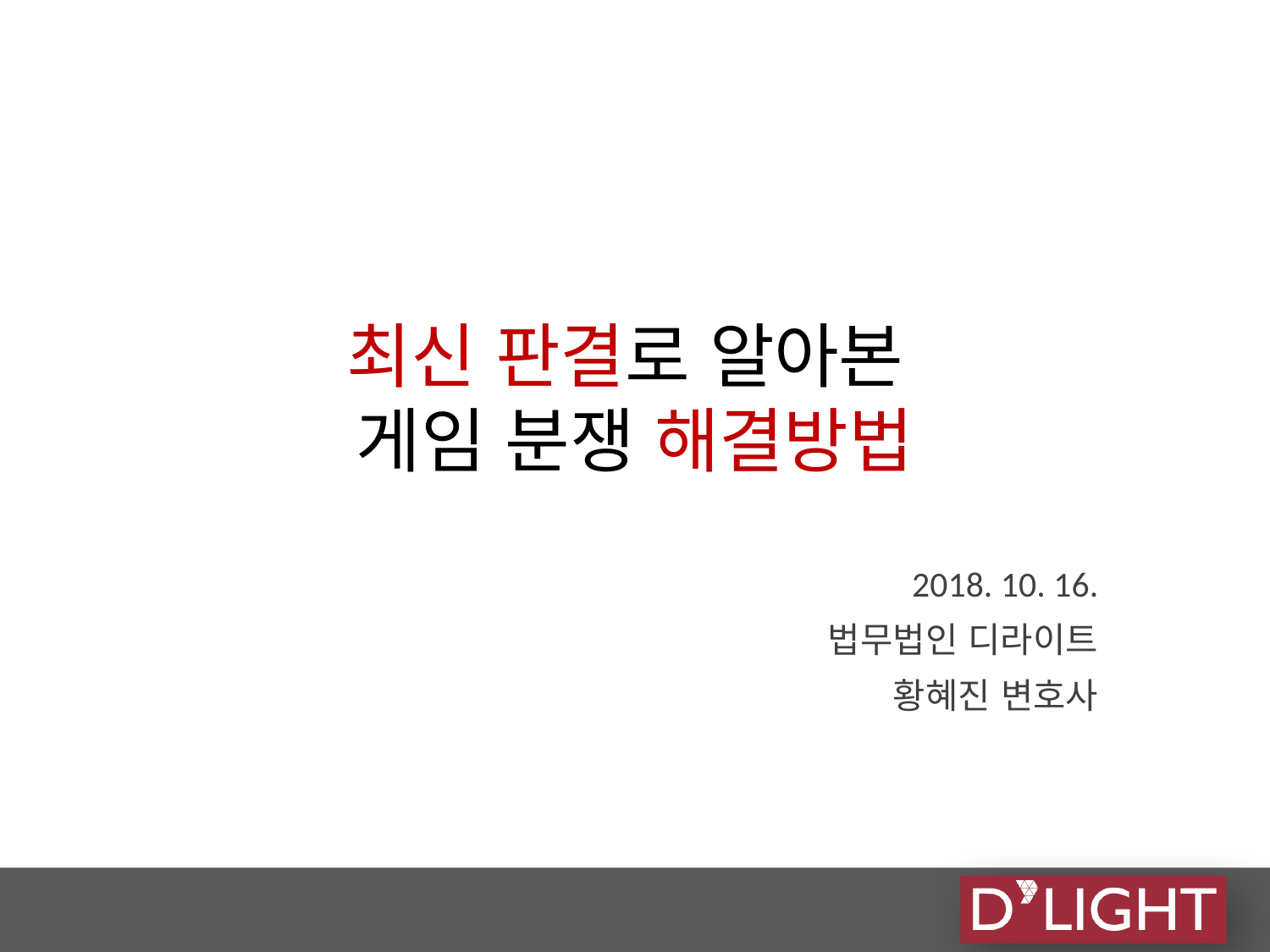

# 최신 판결로 알아본 게임 분쟁 해결방법

2018. 10. 16.
법무법인 디라이트
황혜진 변호사